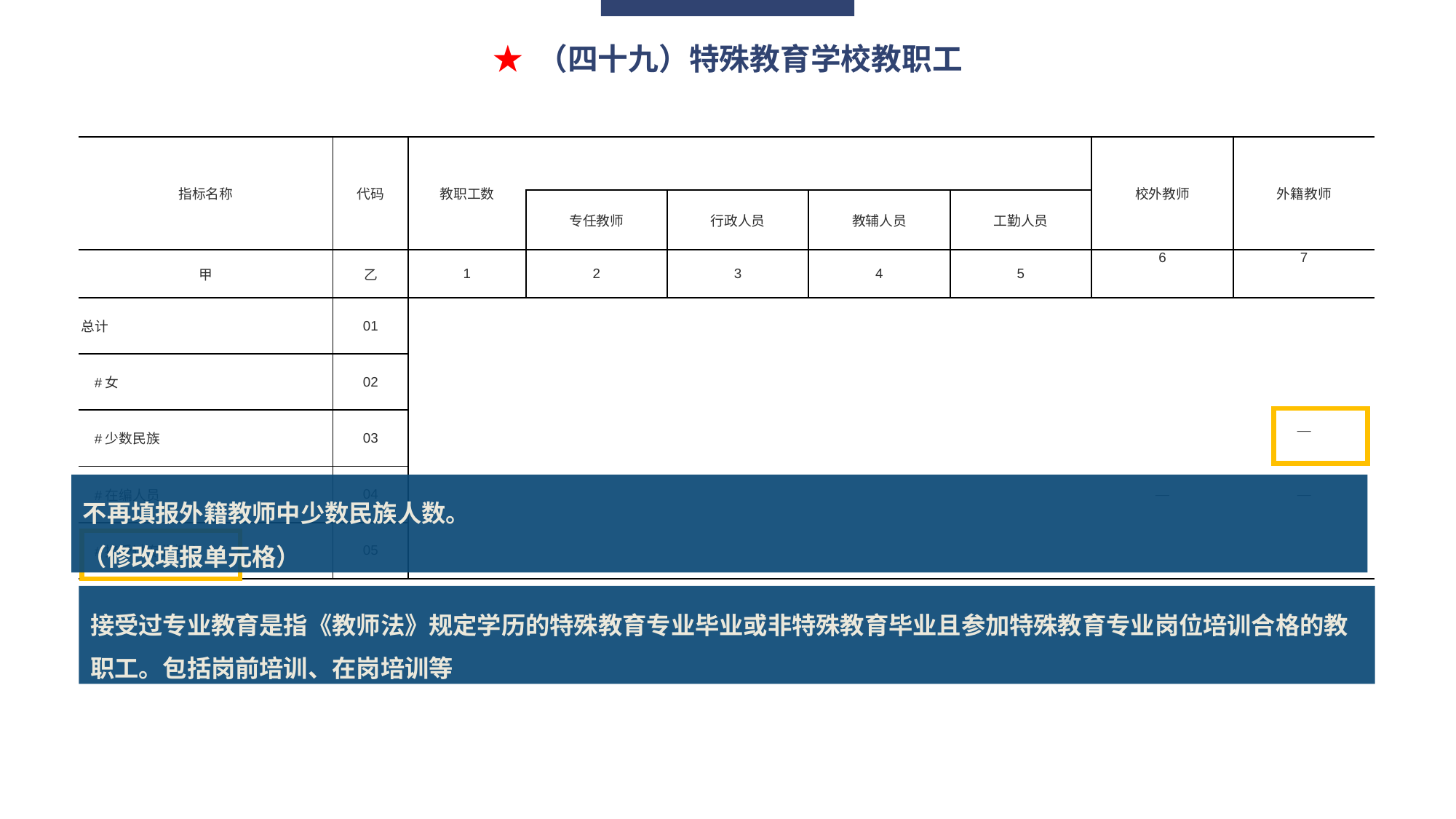

★ （四十九）特殊教育学校教职工
| 指标名称 | 代码 | 教职工数 |  |  |  |  | 校外教师 | 外籍教师 |
| --- | --- | --- | --- | --- | --- | --- | --- | --- |
|  |  |  | 专任教师 | 行政人员 | 教辅人员 | 工勤人员 |  |  |
| 甲 | 乙 | 1 | 2 | 3 | 4 | 5 | 6 | 7 |
| 总计 | 01 |  |  |  |  |  |  |  |
| #女 | 02 |  |  |  |  |  |  |  |
| #少数民族 | 03 |  |  |  |  |  |  | — |
| #在编人员 | 04 |  |  |  |  |  | — | — |
| #接受过专业教育 | 05 |  |  |  |  |  |  |  |

不再填报外籍教师中少数民族人数。
（修改填报单元格）

接受过专业教育是指《教师法》规定学历的特殊教育专业毕业或非特殊教育毕业且参加特殊教育专业岗位培训合格的教职工。包括岗前培训、在岗培训等